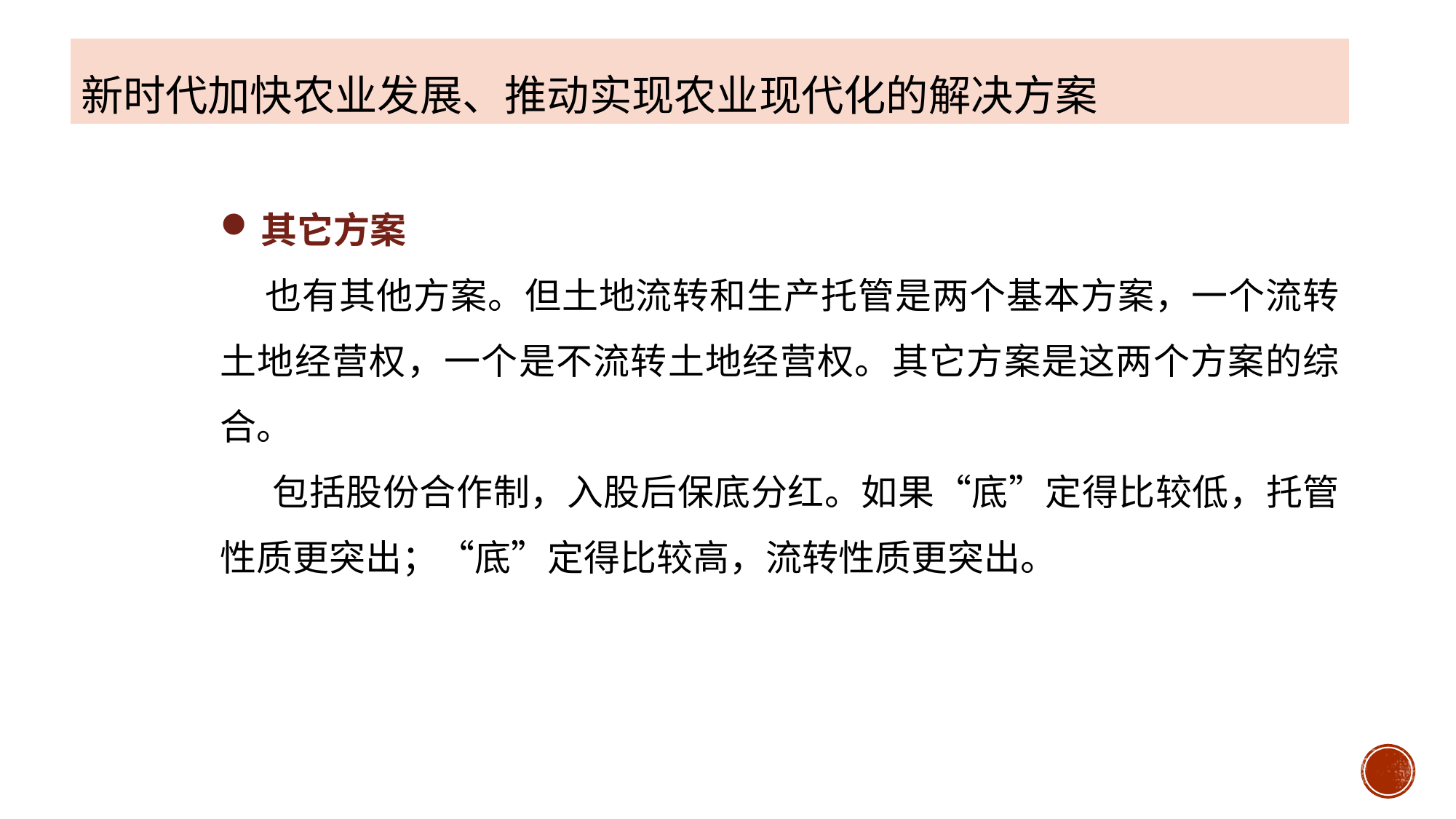

新时代加快农业发展、推动实现农业现代化的解决方案
其它方案
    也有其他方案。但土地流转和生产托管是两个基本方案，一个流转土地经营权，一个是不流转土地经营权。其它方案是这两个方案的综合。
     包括股份合作制，入股后保底分红。如果“底”定得比较低，托管性质更突出；“底”定得比较高，流转性质更突出。